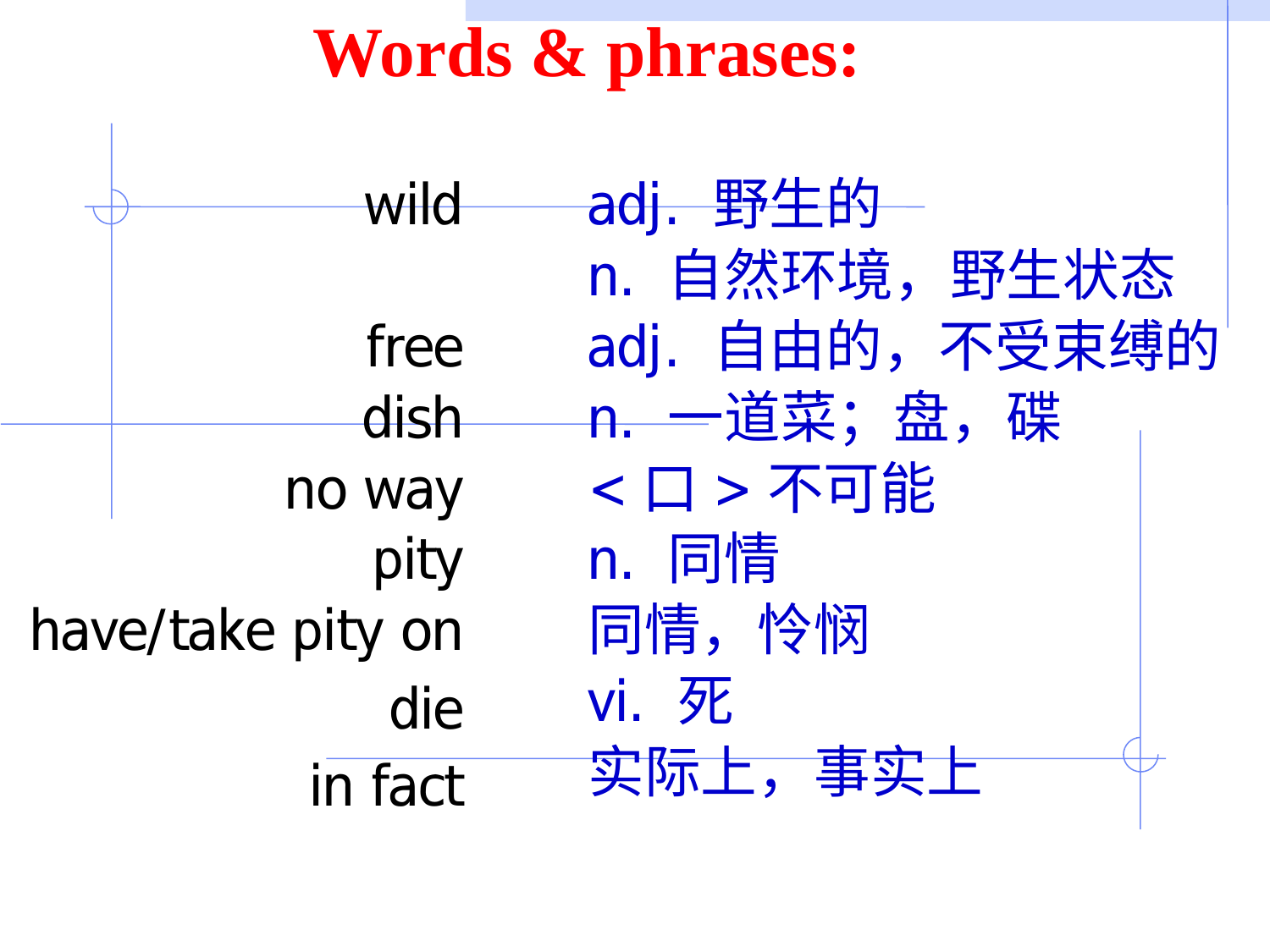

Words & phrases:
wild

free
dish
no way
pity
have/take pity on
die
in fact

adj. 野生的
n. 自然环境，野生状态
adj. 自由的，不受束缚的
n. 一道菜；盘，碟
<口>不可能
n. 同情
同情，怜悯
vi. 死
实际上，事实上